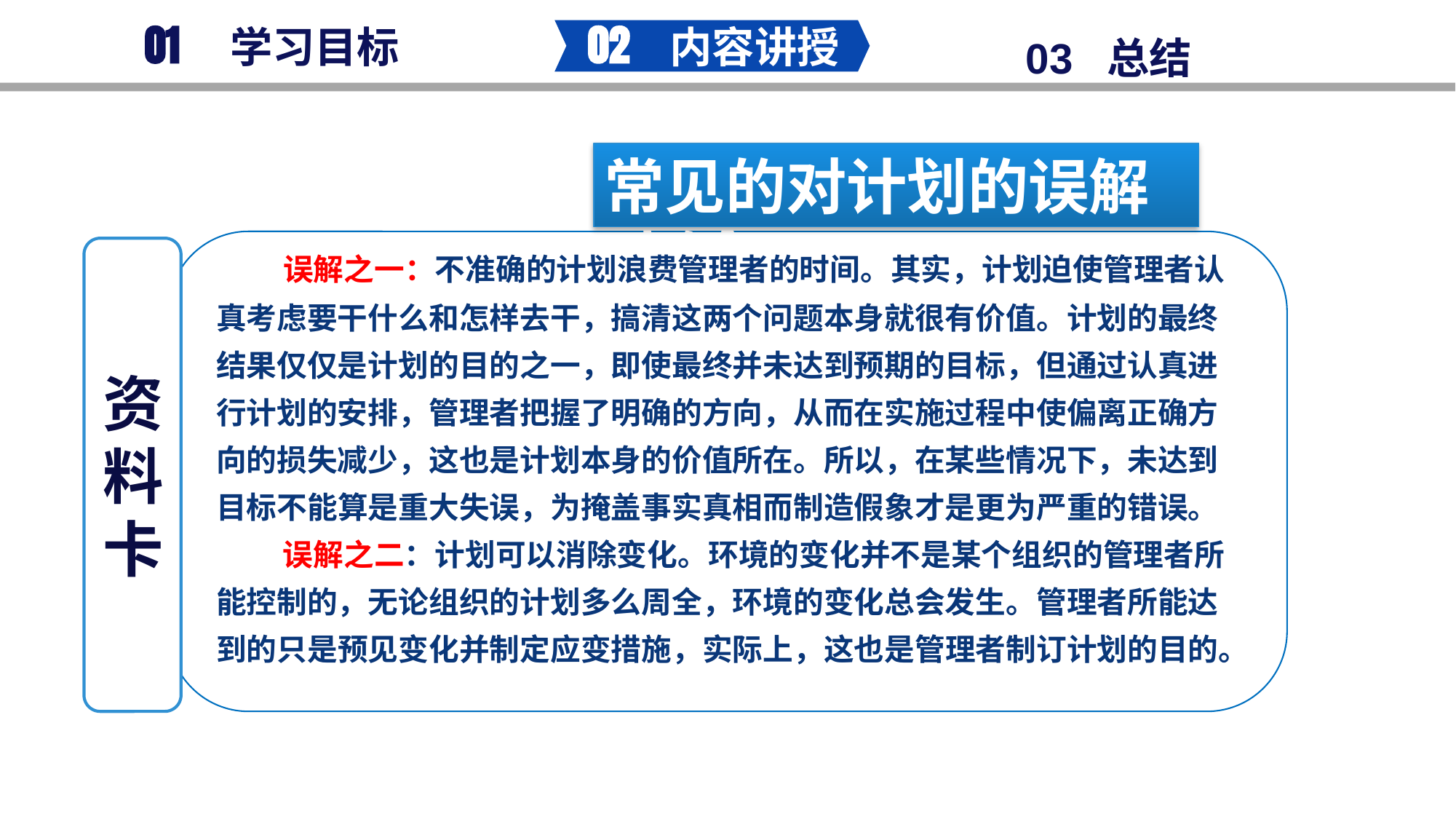

02   内容讲授
01    学习目标
03  总结

常见的对计划的误解
导入任务

     误解之一：不准确的计划浪费管理者的时间。其实，计划迫使管理者认真考虑要干什么和怎样去干，搞清这两个问题本身就很有价值。计划的最终结果仅仅是计划的目的之一，即使最终并未达到预期的目标，但通过认真进行计划的安排，管理者把握了明确的方向，从而在实施过程中使偏离正确方向的损失减少，这也是计划本身的价值所在。所以，在某些情况下，未达到目标不能算是重大失误，为掩盖事实真相而制造假象才是更为严重的错误。
    误解之二：计划可以消除变化。环境的变化并不是某个组织的管理者所能控制的，无论组织的计划多么周全，环境的变化总会发生。管理者所能达到的只是预见变化并制定应变措施，实际上，这也是管理者制订计划的目的。
资
料
卡